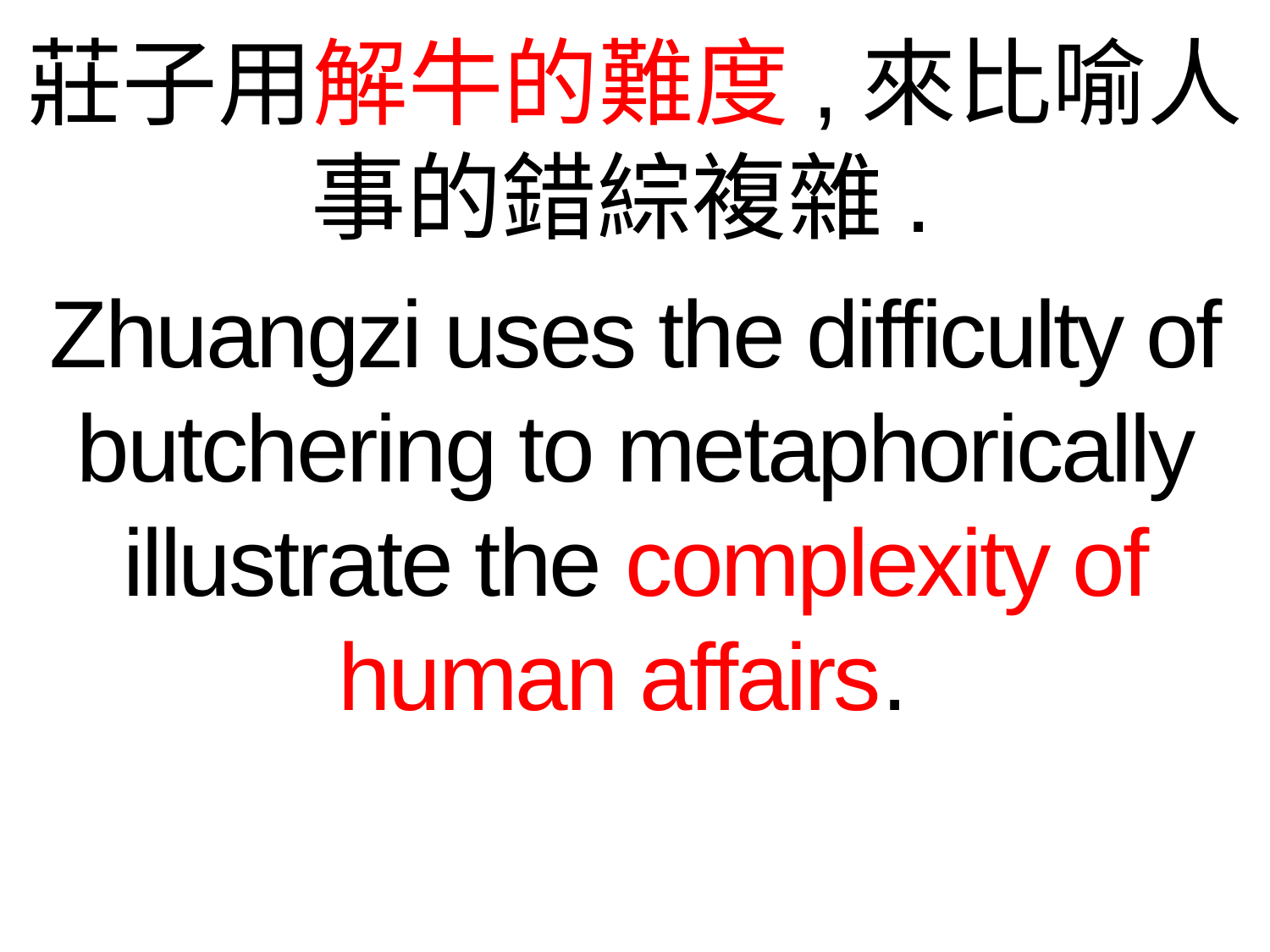

莊子用解牛的難度,來比喻人事的錯綜複雜.
Zhuangzi uses the difficulty of butchering to metaphorically illustrate the complexity of human affairs.